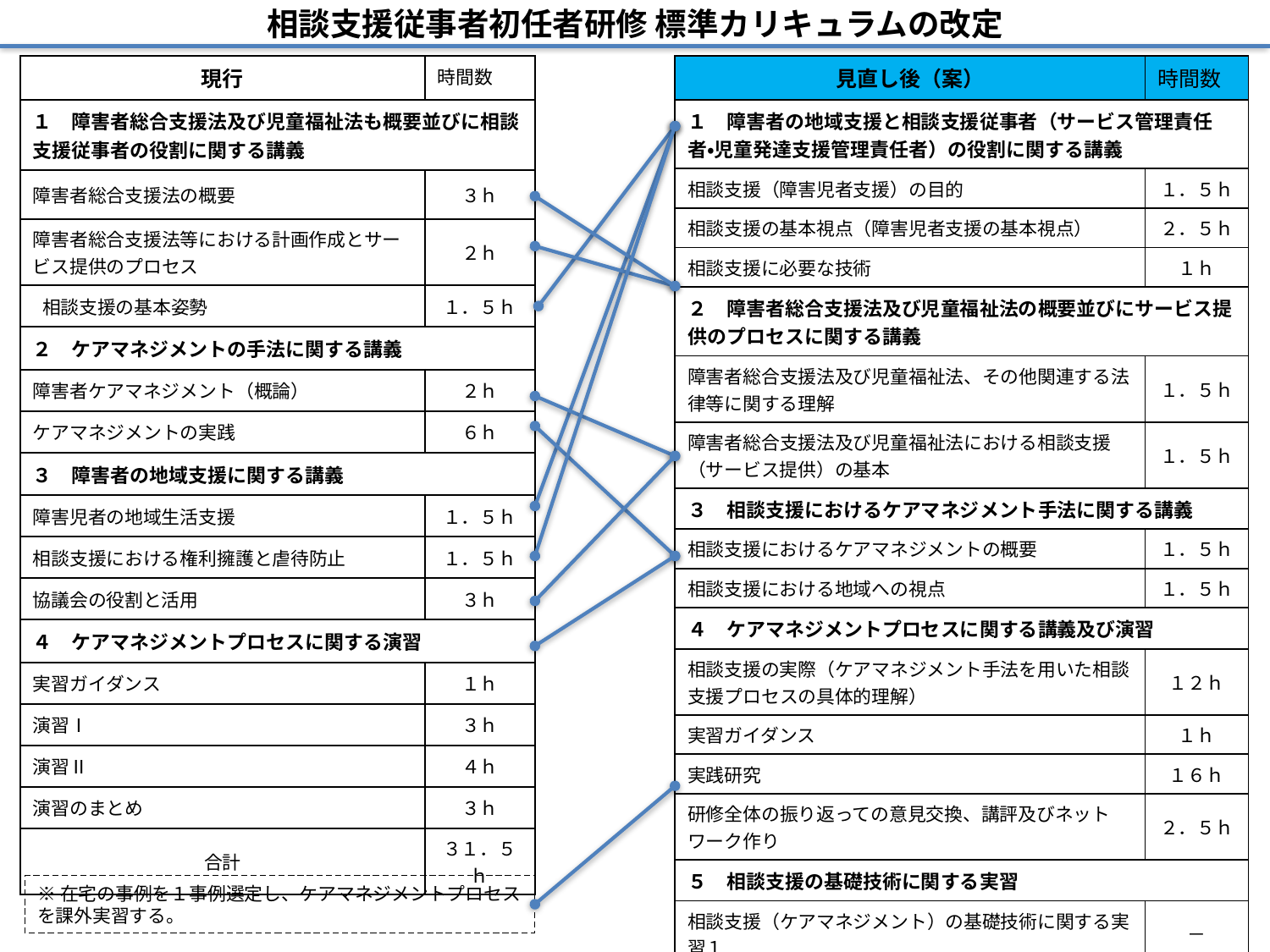

# 相談支援従事者初任者研修 標準カリキュラムの改定
| 現行 | 時間数 |
| --- | --- |
| １　障害者総合支援法及び児童福祉法も概要並びに相談支援従事者の役割に関する講義 |  |
| 障害者総合支援法の概要 | ３ｈ |
| 障害者総合支援法等における計画作成とサービス提供のプロセス | ２ｈ |
| 相談支援の基本姿勢 | １．５ｈ |
| ２　ケアマネジメントの手法に関する講義 |  |
| 障害者ケアマネジメント（概論） | ２ｈ |
| ケアマネジメントの実践 | ６ｈ |
| ３　障害者の地域支援に関する講義 |  |
| 障害児者の地域生活支援 | １．５ｈ |
| 相談支援における権利擁護と虐待防止 | １．５ｈ |
| 協議会の役割と活用 | ３ｈ |
| ４　ケアマネジメントプロセスに関する演習 |  |
| 実習ガイダンス | １ｈ |
| 演習Ⅰ | ３ｈ |
| 演習Ⅱ | ４ｈ |
| 演習のまとめ | ３ｈ |
| 合計 | ３１．５ｈ |
| 見直し後（案） | 時間数 |
| --- | --- |
| １　障害者の地域支援と相談支援従事者（サービス管理責任者・児童発達支援管理責任者）の役割に関する講義 |  |
| 相談支援（障害児者支援）の目的 | １．５ｈ |
| 相談支援の基本視点（障害児者支援の基本視点） | ２．５ｈ |
| 相談支援に必要な技術 | １ｈ |
| ２　障害者総合支援法及び児童福祉法の概要並びにサービス提供のプロセスに関する講義 |  |
| 障害者総合支援法及び児童福祉法、その他関連する法律等に関する理解 | １．５ｈ |
| 障害者総合支援法及び児童福祉法における相談支援（サービス提供）の基本 | １．５ｈ |
| ３　相談支援におけるケアマネジメント手法に関する講義 |  |
| 相談支援におけるケアマネジメントの概要 | １．５ｈ |
| 相談支援における地域への視点 | １．５ｈ |
| ４　ケアマネジメントプロセスに関する講義及び演習 |  |
| 相談支援の実際（ケアマネジメント手法を用いた相談支援プロセスの具体的理解） | １２ｈ |
| 実習ガイダンス | １ｈ |
| 実践研究 | １６ｈ |
| 研修全体の振り返っての意見交換、講評及びネットワーク作り | ２．５ｈ |
| ５　相談支援の基礎技術に関する実習 |  |
| 相談支援（ケアマネジメント）の基礎技術に関する実習１ | － |
| 相談支援（ケアマネジメント）の基礎技術に関する実習２ | － |
| 地域資源に関する情報収集 | － |
| 合計 | ４２．５ｈ |
※在宅の事例を１事例選定し、ケアマネジメントプロセスを課外実習する。